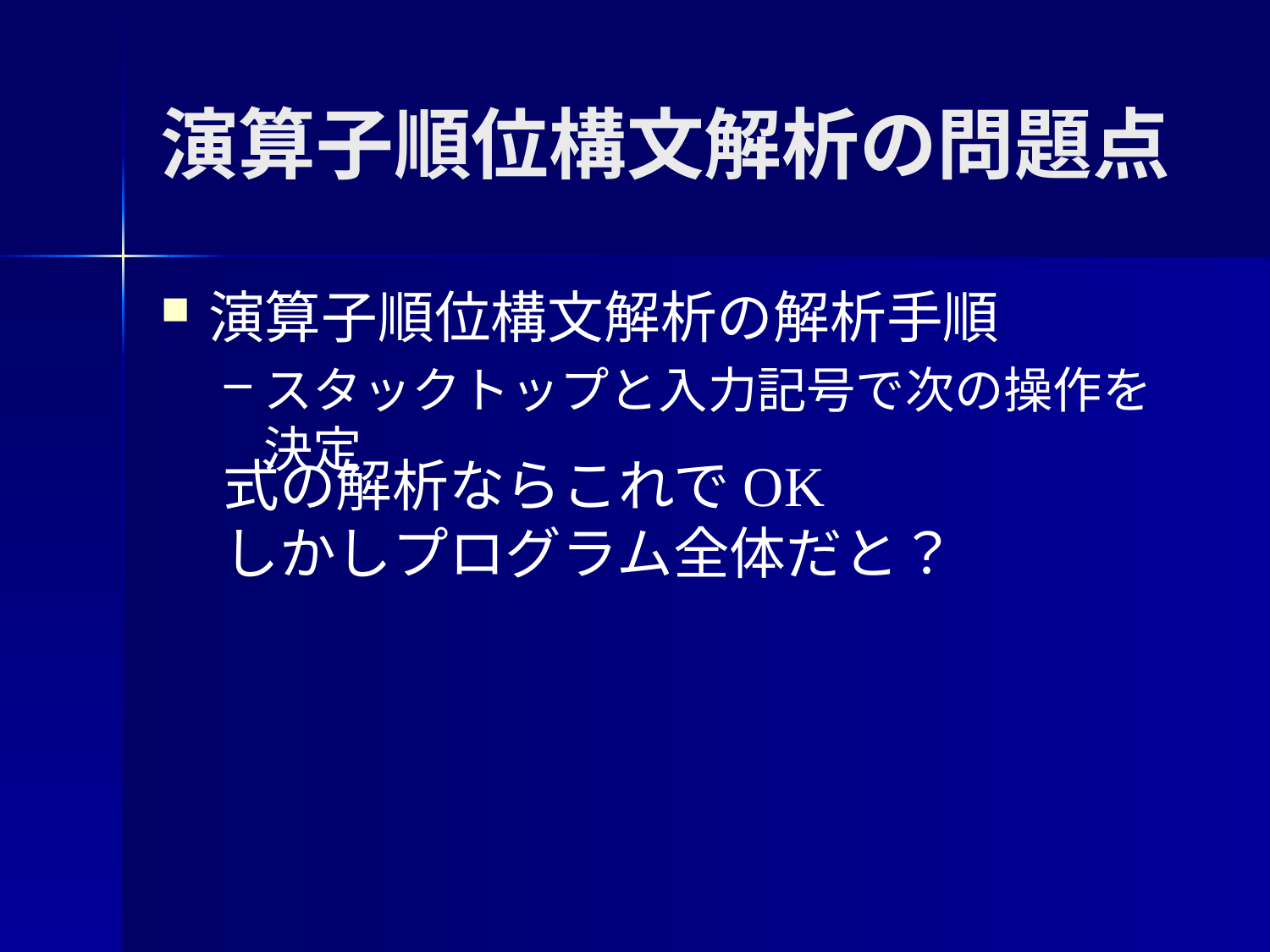

演算子順位構文解析の問題点
演算子順位構文解析の解析手順
スタックトップと入力記号で次の操作を決定
式の解析ならこれでOK
しかしプログラム全体だと？